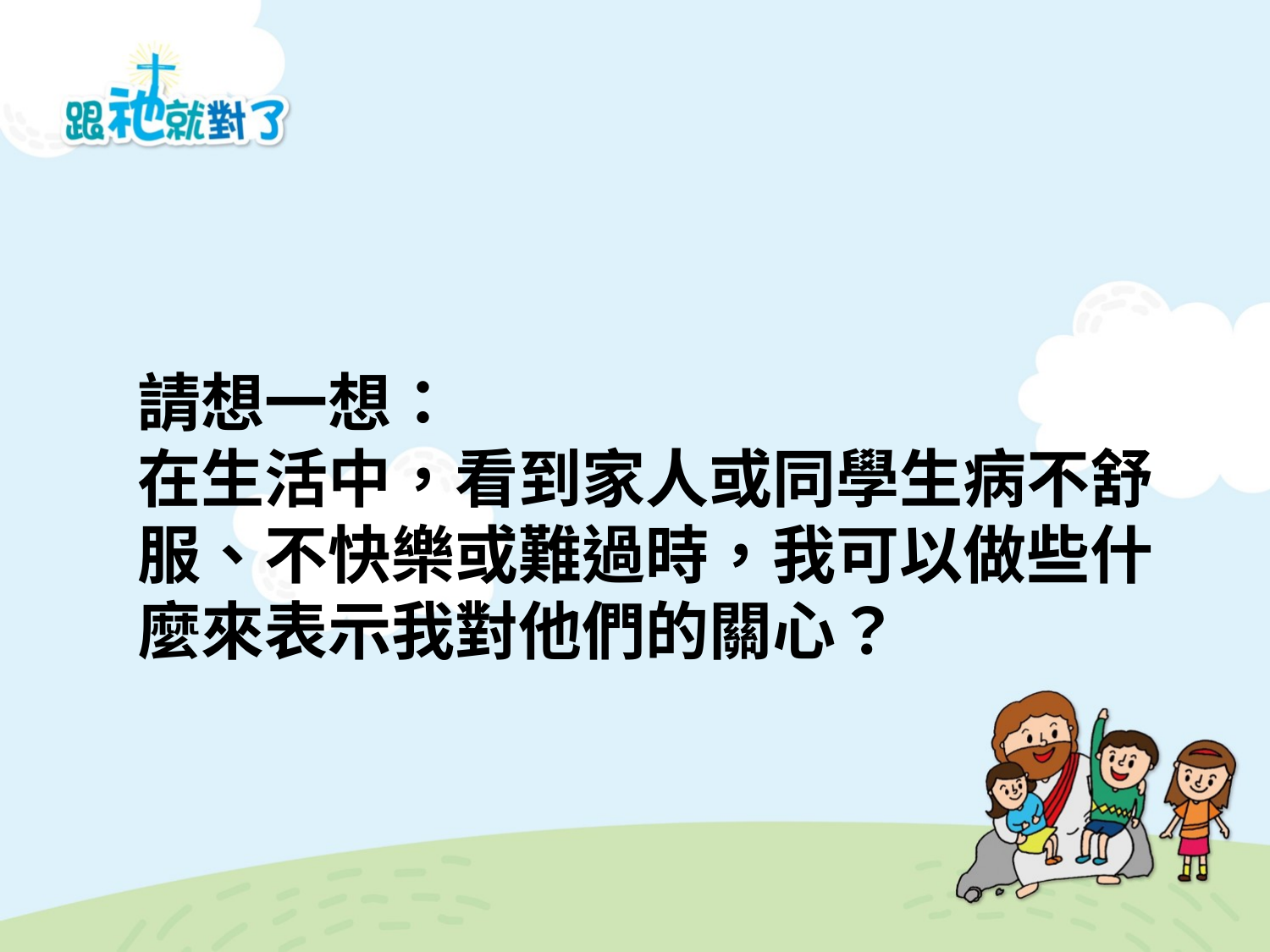

請想一想：
在生活中，看到家人或同學生病不舒服、不快樂或難過時，我可以做些什麼來表示我對他們的關心？